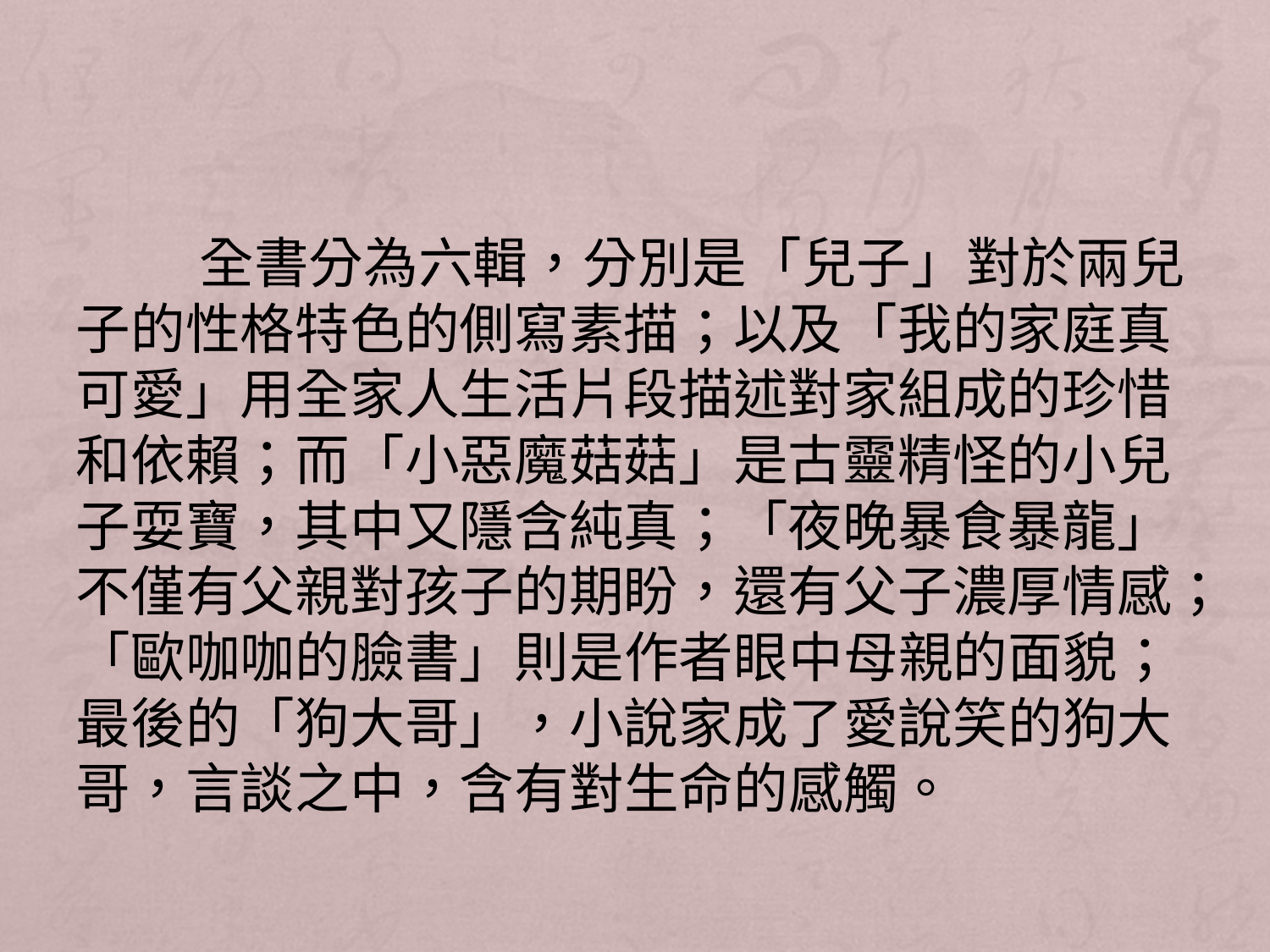

#
         全書分為六輯，分別是「兒子」對於兩兒子的性格特色的側寫素描；以及「我的家庭真可愛」用全家人生活片段描述對家組成的珍惜和依賴；而「小惡魔菇菇」是古靈精怪的小兒子耍寶，其中又隱含純真；「夜晚暴食暴龍」不僅有父親對孩子的期盼，還有父子濃厚情感；「歐咖咖的臉書」則是作者眼中母親的面貌；最後的「狗大哥」，小說家成了愛說笑的狗大哥，言談之中，含有對生命的感觸。